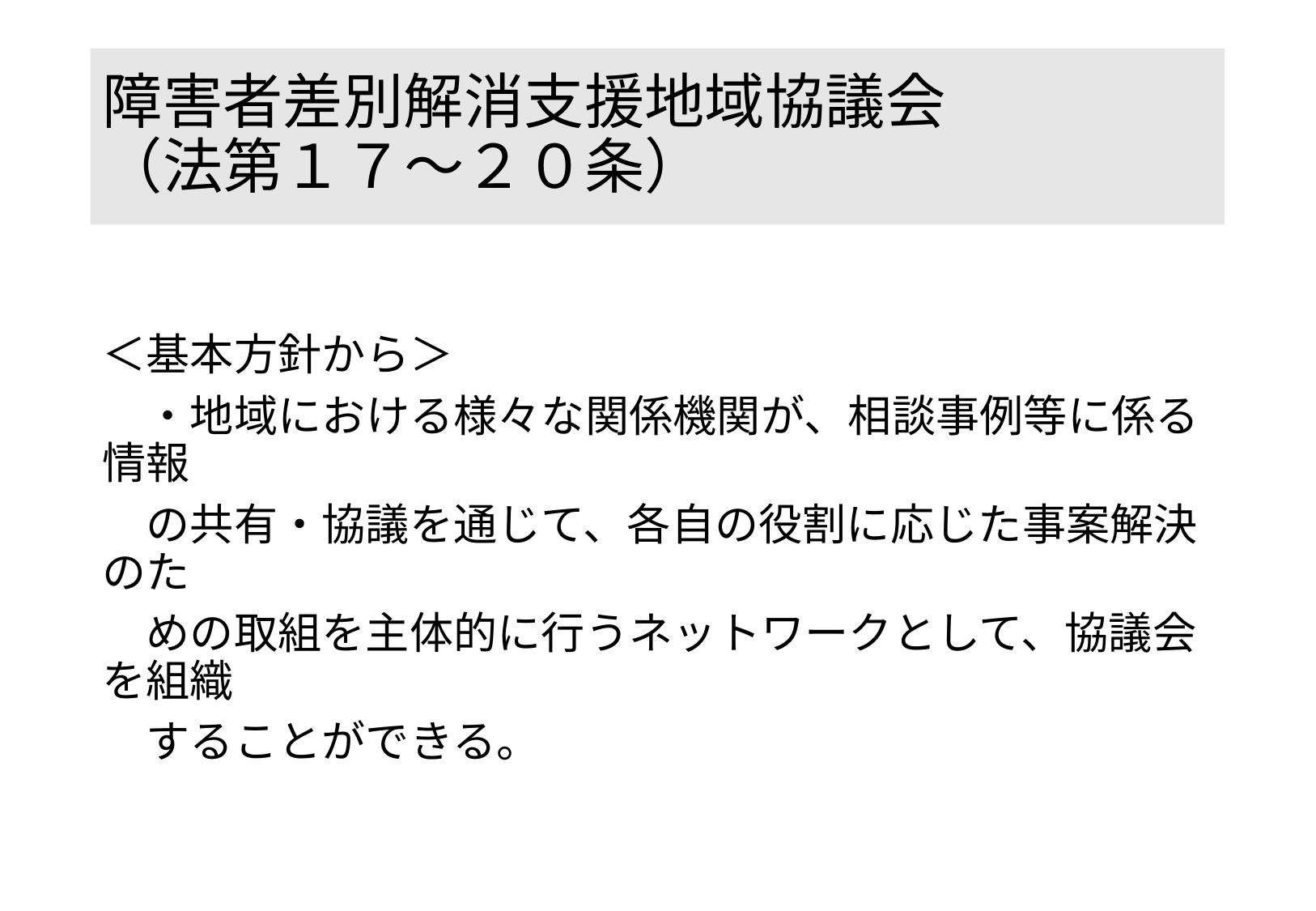

# 障害者差別解消支援地域協議会 （法第１７～２０条）
＜基本方針から＞
　・地域における様々な関係機関が、相談事例等に係る情報
　の共有・協議を通じて、各自の役割に応じた事案解決のた
　めの取組を主体的に行うネットワークとして、協議会を組織
　することができる。